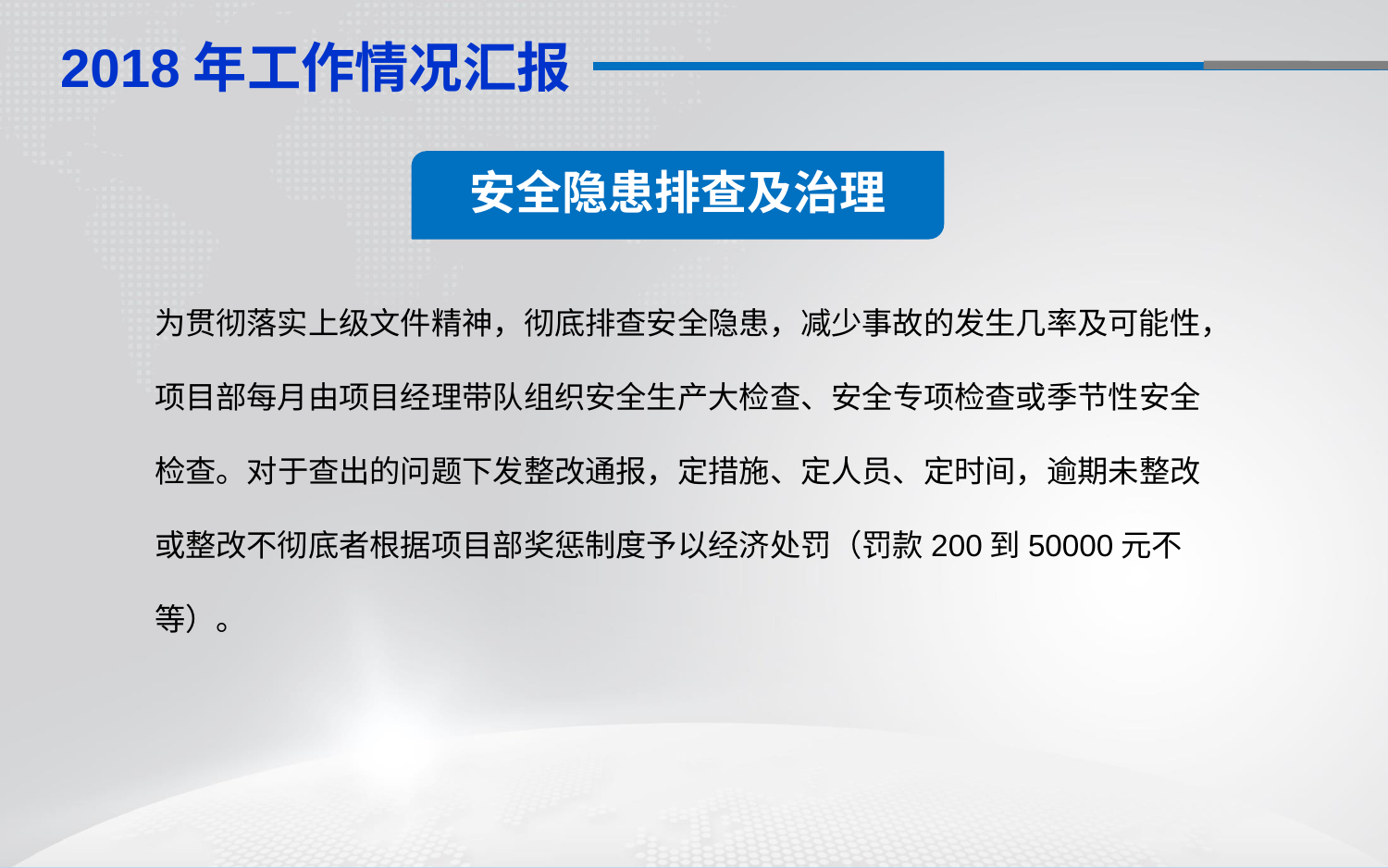

安全隐患排查及治理
为贯彻落实上级文件精神，彻底排查安全隐患，减少事故的发生几率及可能性，项目部每月由项目经理带队组织安全生产大检查、安全专项检查或季节性安全检查。对于查出的问题下发整改通报，定措施、定人员、定时间，逾期未整改或整改不彻底者根据项目部奖惩制度予以经济处罚（罚款200到50000元不等）。